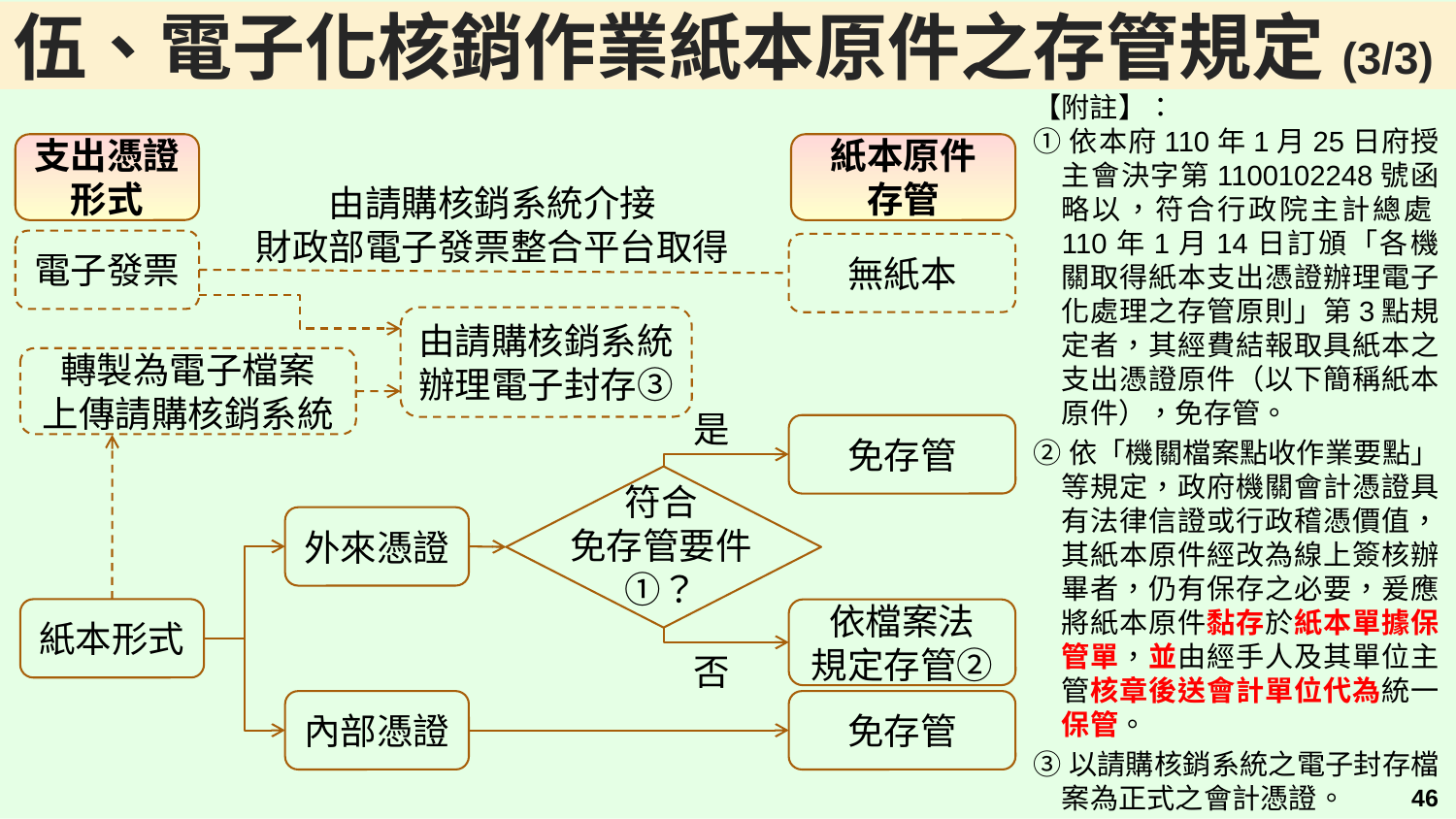

伍、電子化核銷作業紙本原件之存管規定(3/3)
【附註】：
①依本府110年1月25日府授主會決字第1100102248號函略以，符合行政院主計總處110年1月14日訂頒「各機關取得紙本支出憑證辦理電子化處理之存管原則」第3點規定者，其經費結報取具紙本之支出憑證原件（以下簡稱紙本原件），免存管。
②依「機關檔案點收作業要點」等規定，政府機關會計憑證具有法律信證或行政稽憑價值，其紙本原件經改為線上簽核辦畢者，仍有保存之必要，爰應將紙本原件黏存於紙本單據保管單，並由經手人及其單位主管核章後送會計單位代為統一保管。
③以請購核銷系統之電子封存檔案為正式之會計憑證。
支出憑證形式
紙本原件
存管
由請購核銷系統介接
財政部電子發票整合平台取得
電子發票
無紙本
由請購核銷系統
辦理電子封存③
轉製為電子檔案
上傳請購核銷系統
是
免存管

符合
免存管要件①？
外來憑證
紙本形式
依檔案法
規定存管②
否
內部憑證
免存管
46